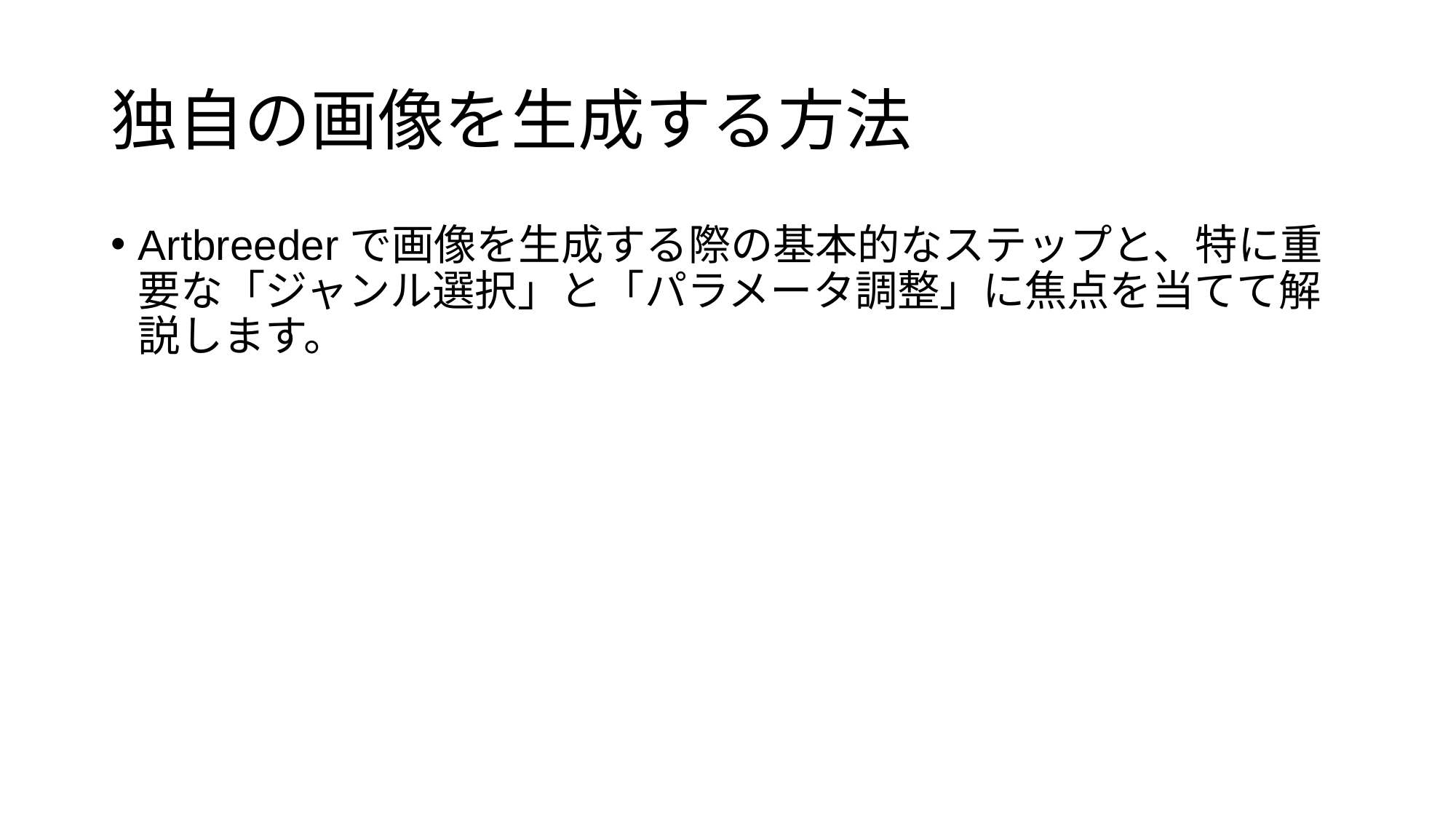

# 独自の画像を生成する方法
Artbreederで画像を生成する際の基本的なステップと、特に重要な「ジャンル選択」と「パラメータ調整」に焦点を当てて解説します。